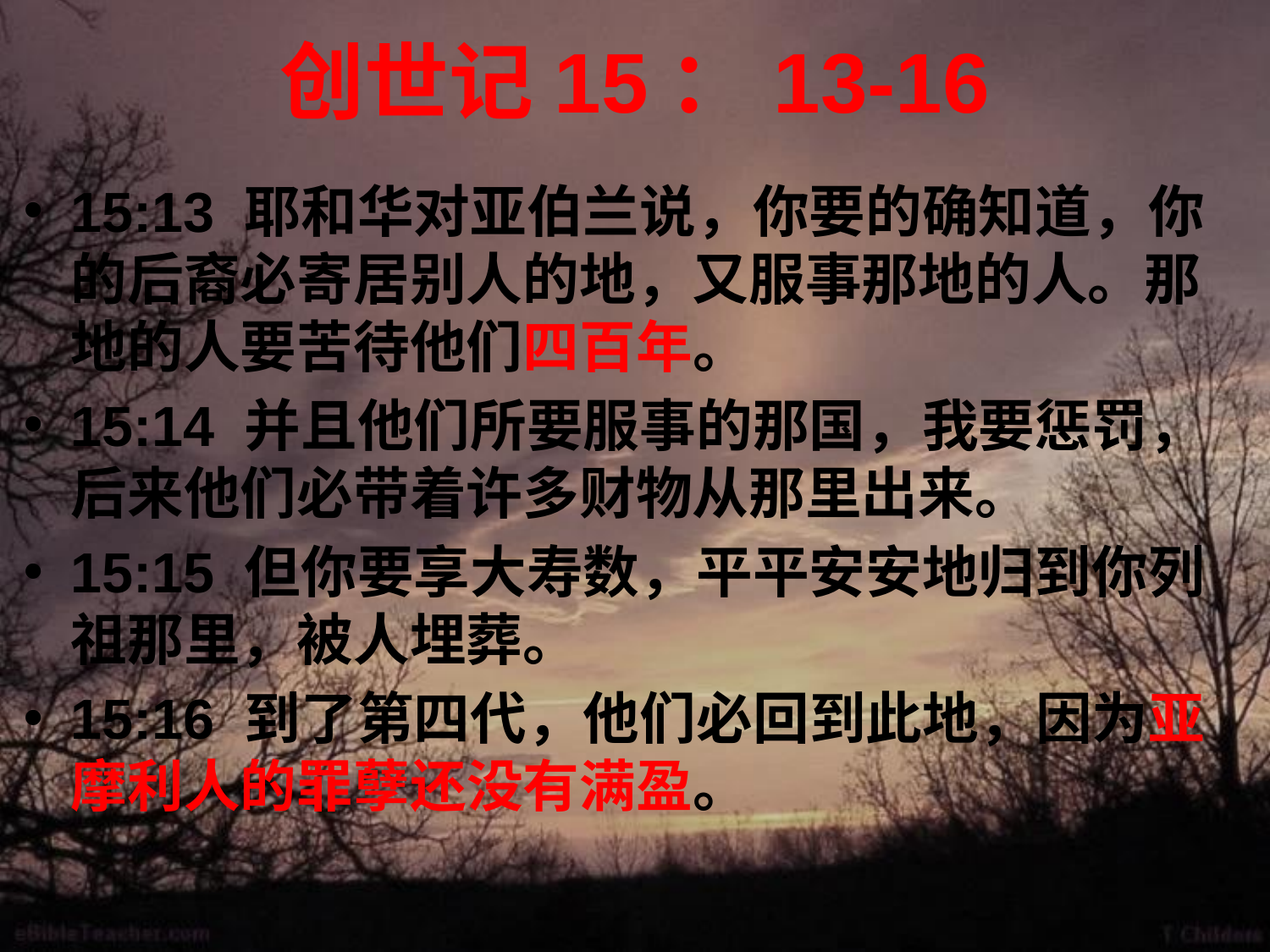

# 创世记15：13-16
15:13 耶和华对亚伯兰说，你要的确知道，你的后裔必寄居别人的地，又服事那地的人。那地的人要苦待他们四百年。
15:14 并且他们所要服事的那国，我要惩罚，后来他们必带着许多财物从那里出来。
15:15 但你要享大寿数，平平安安地归到你列祖那里，被人埋葬。
15:16 到了第四代，他们必回到此地，因为亚摩利人的罪孽还没有满盈。